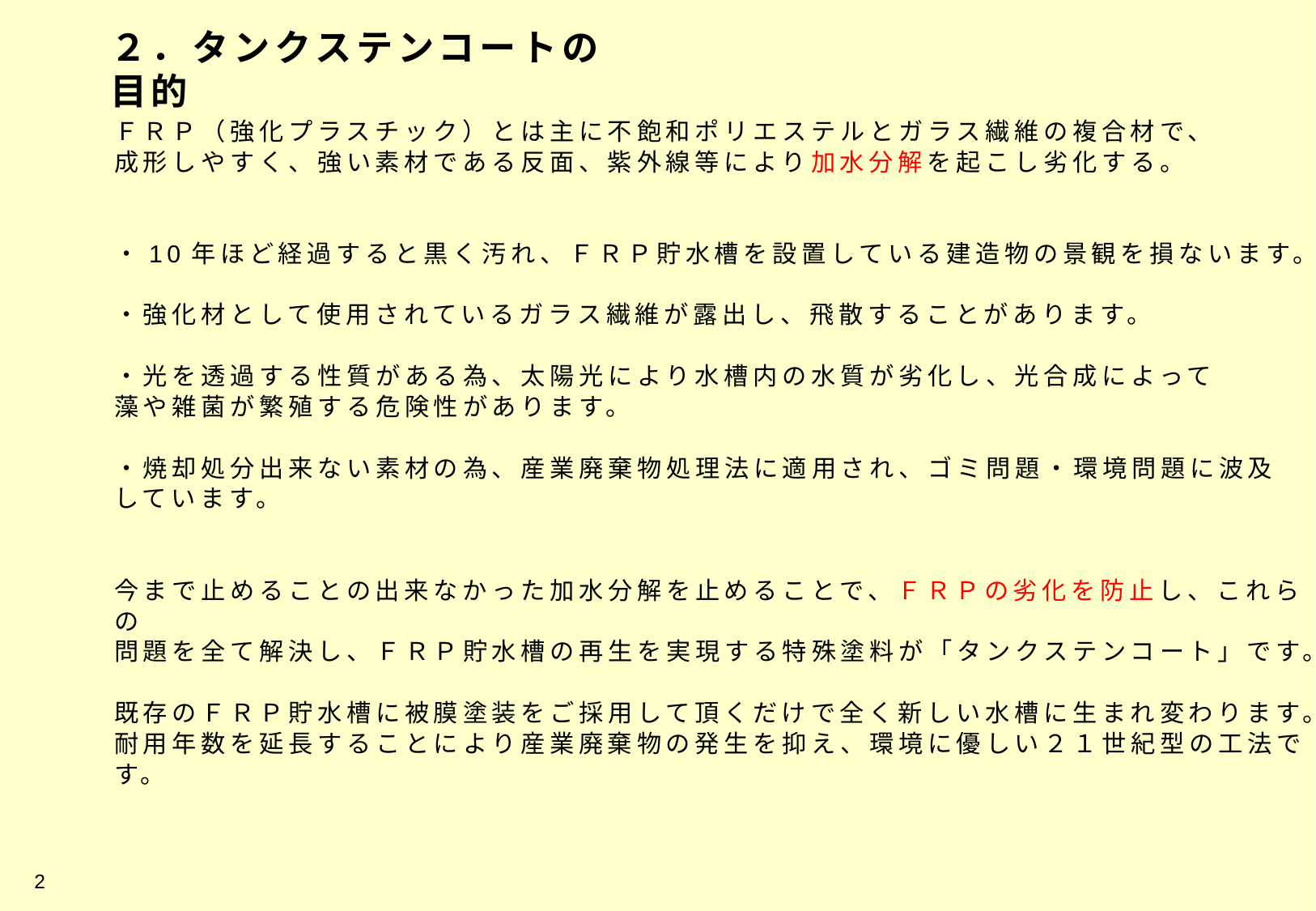

２．タンクステンコートの目的
ＦＲＰ（強化プラスチック）とは主に不飽和ポリエステルとガラス繊維の複合材で、
成形しやすく、強い素材である反面、紫外線等により加水分解を起こし劣化する。

・10年ほど経過すると黒く汚れ、ＦＲＰ貯水槽を設置している建造物の景観を損ないます。

・強化材として使用されているガラス繊維が露出し、飛散することがあります。

・光を透過する性質がある為、太陽光により水槽内の水質が劣化し、光合成によって
藻や雑菌が繁殖する危険性があります。

・焼却処分出来ない素材の為、産業廃棄物処理法に適用され、ゴミ問題・環境問題に波及
しています。

今まで止めることの出来なかった加水分解を止めることで、ＦＲＰの劣化を防止し、これらの
問題を全て解決し、ＦＲＰ貯水槽の再生を実現する特殊塗料が「タンクステンコート」です。

既存のＦＲＰ貯水槽に被膜塗装をご採用して頂くだけで全く新しい水槽に生まれ変わります。
耐用年数を延長することにより産業廃棄物の発生を抑え、環境に優しい２１世紀型の工法です。

2